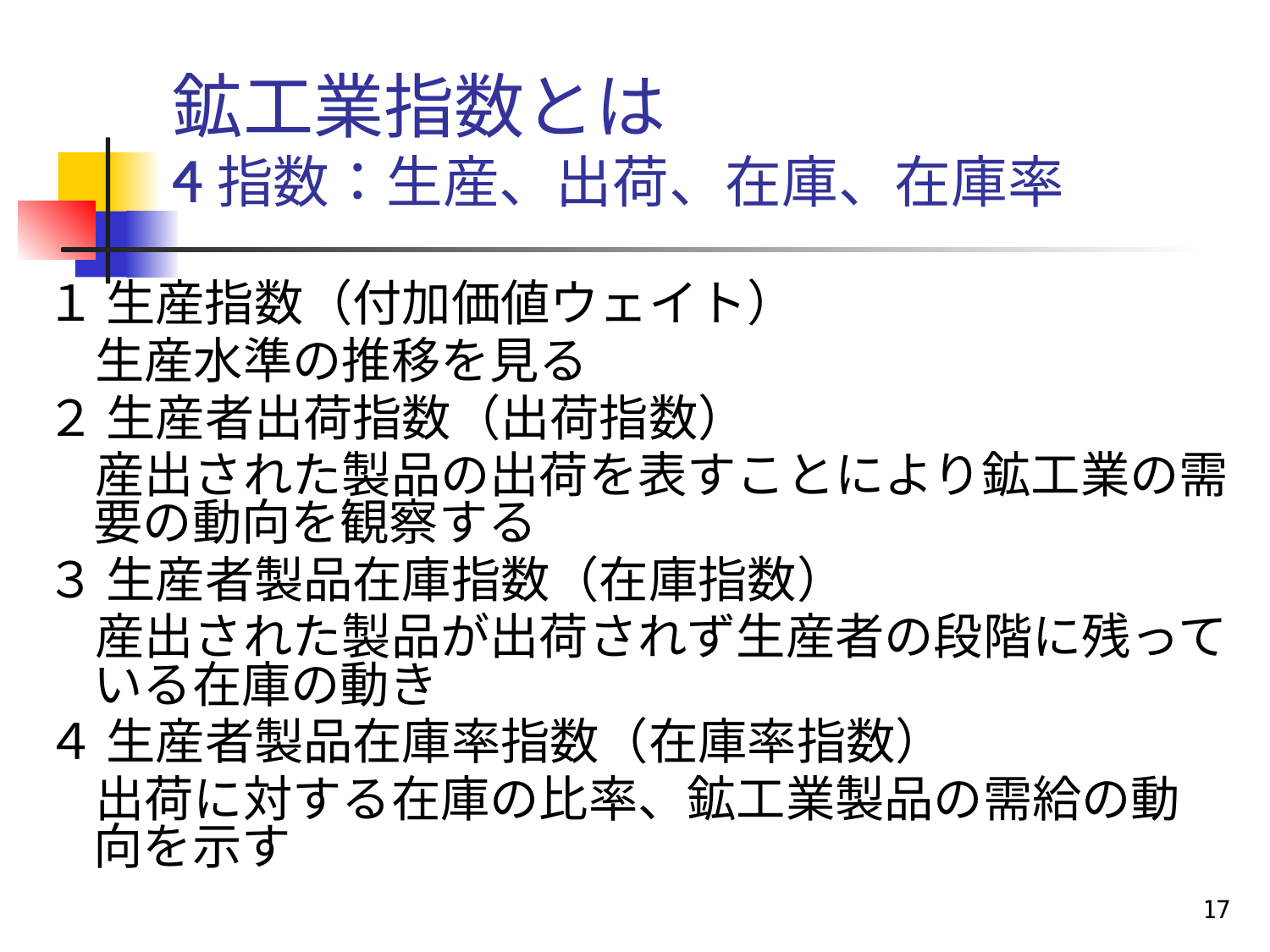

# 鉱工業指数とは 4指数：生産、出荷、在庫、在庫率
１ 生産指数（付加価値ウェイト）
　生産水準の推移を見る
２ 生産者出荷指数（出荷指数）
　産出された製品の出荷を表すことにより鉱工業の需要の動向を観察する
３ 生産者製品在庫指数（在庫指数）
　産出された製品が出荷されず生産者の段階に残っている在庫の動き
４ 生産者製品在庫率指数（在庫率指数）
　出荷に対する在庫の比率、鉱工業製品の需給の動向を示す
17